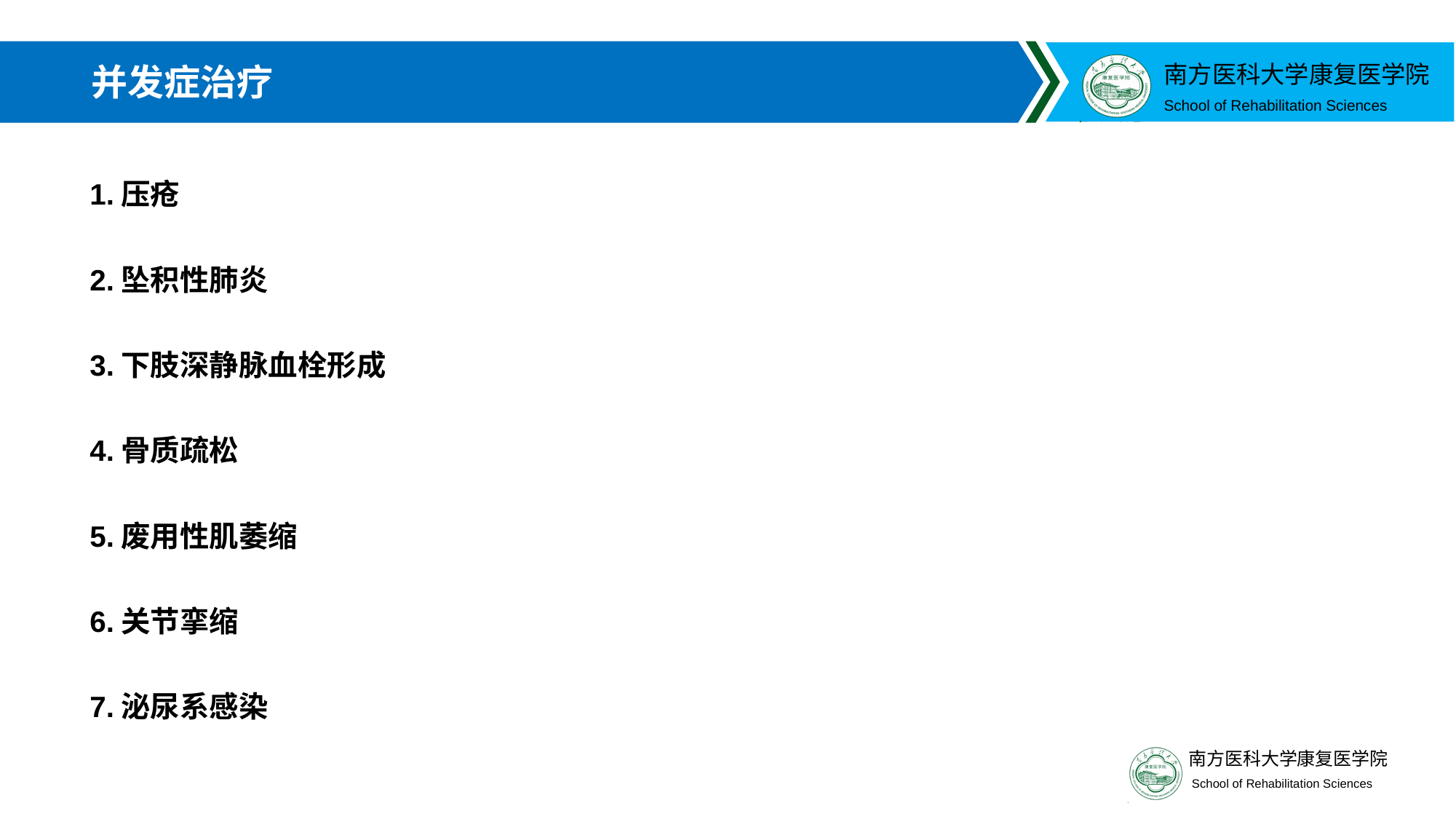

# 并发症治疗
1.压疮
2.坠积性肺炎
3.下肢深静脉血栓形成
4.骨质疏松
5.废用性肌萎缩
6.关节挛缩
7.泌尿系感染